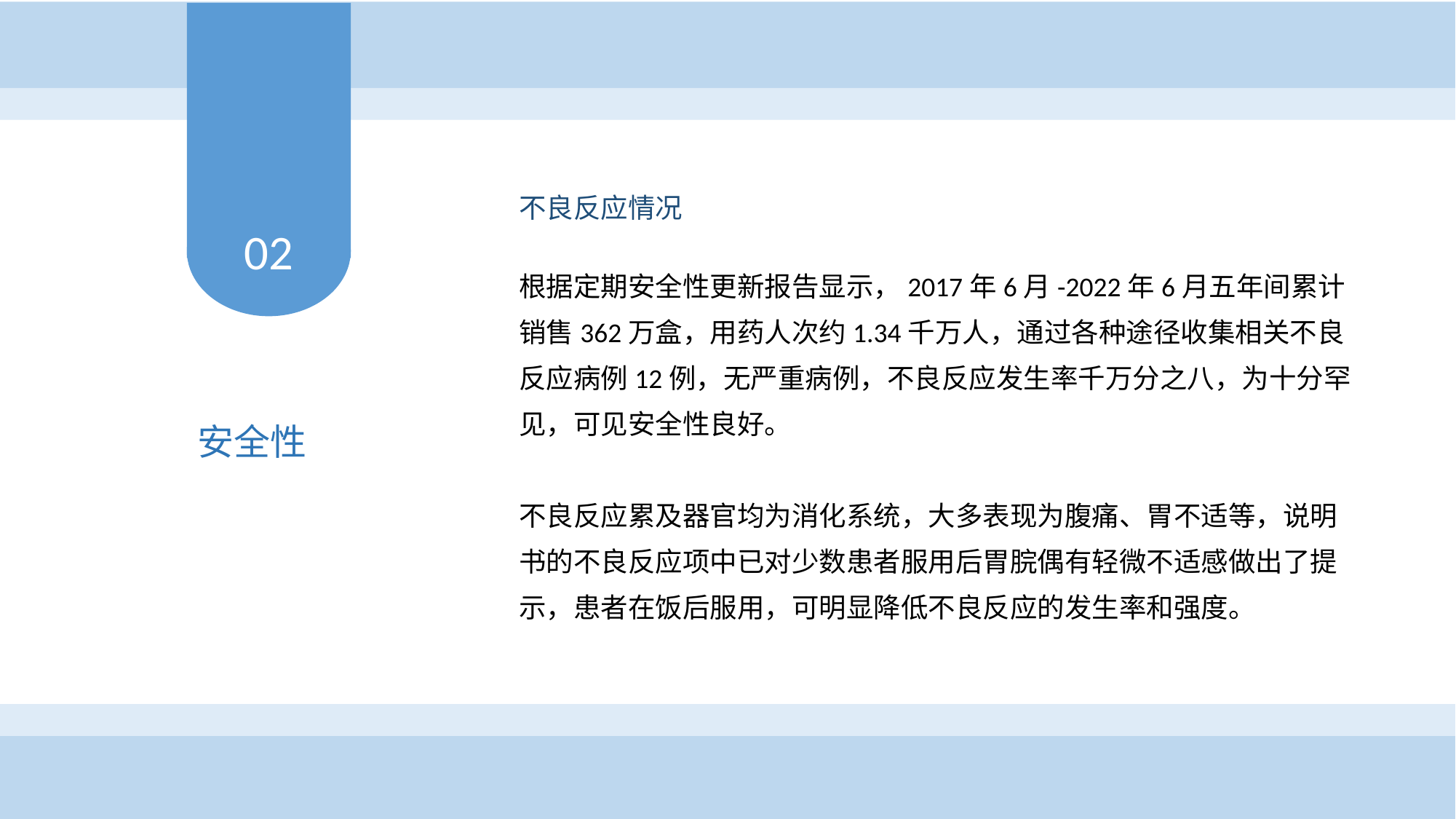

不良反应情况

根据定期安全性更新报告显示，2017年6月-2022年6月五年间累计销售362万盒，用药人次约1.34千万人，通过各种途径收集相关不良反应病例12例，无严重病例，不良反应发生率千万分之八，为十分罕见，可见安全性良好。

不良反应累及器官均为消化系统，大多表现为腹痛、胃不适等，说明书的不良反应项中已对少数患者服用后胃脘偶有轻微不适感做出了提示，患者在饭后服用，可明显降低不良反应的发生率和强度。
02
安全性